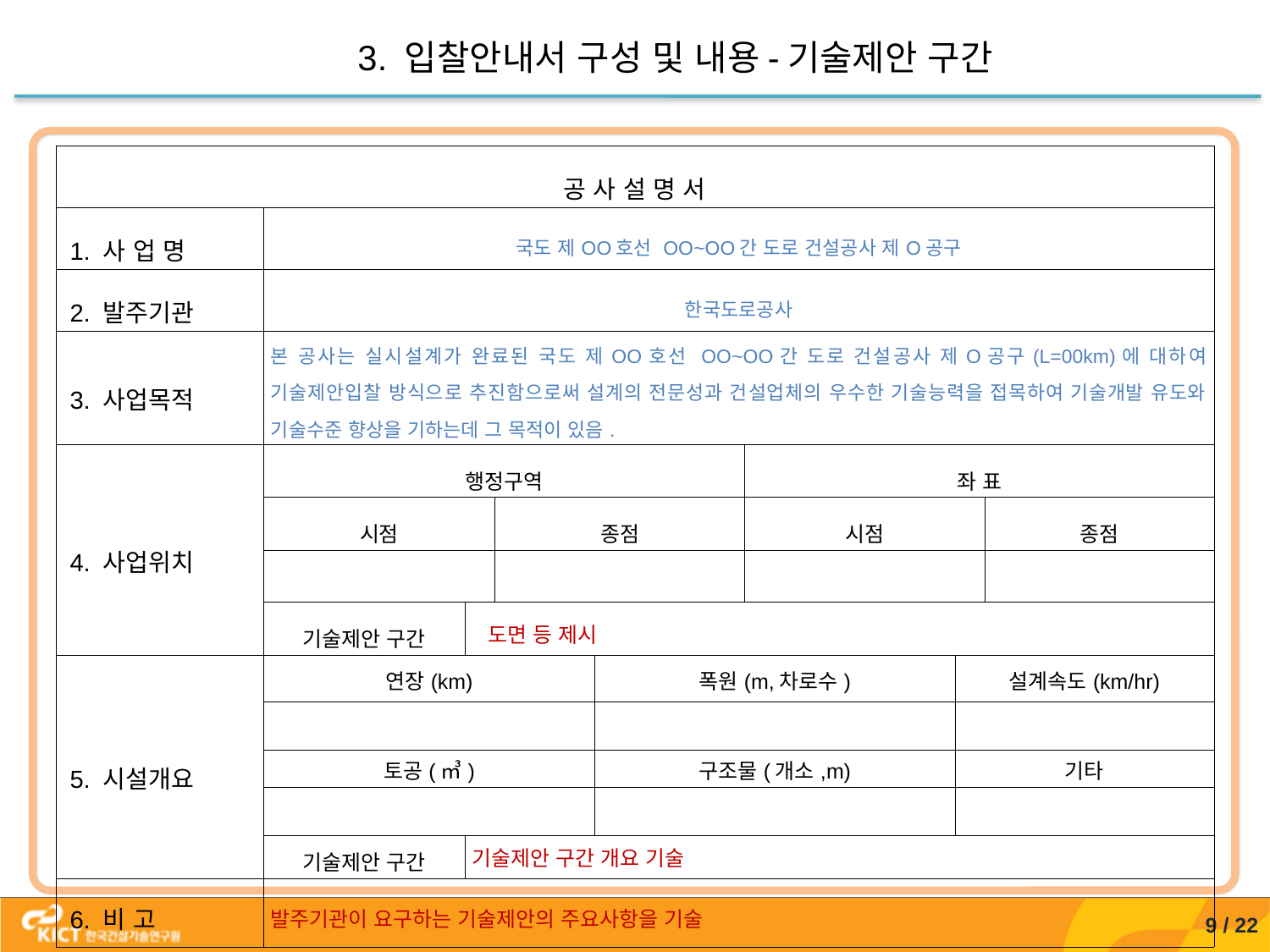

3. 입찰안내서 구성 및 내용-기술제안 구간

| 공 사 설 명 서 |  |  |  |  |  |  |  |
| --- | --- | --- | --- | --- | --- | --- | --- |
| 1. 사 업 명 | 국도 제OO호선 OO~OO간 도로 건설공사 제O공구 |  |  |  |  |  |  |
| 2. 발주기관 | 한국도로공사 |  |  |  |  |  |  |
| 3. 사업목적 | 본 공사는 실시설계가 완료된 국도 제OO호선 OO~OO간 도로 건설공사 제O공구(L=00km)에 대하여 기술제안입찰 방식으로 추진함으로써 설계의 전문성과 건설업체의 우수한 기술능력을 접목하여 기술개발 유도와 기술수준 향상을 기하는데 그 목적이 있음. |  |  |  |  |  |  |
| 4. 사업위치 | 행정구역 |  |  |  | 좌 표 |  |  |
|  | 시점 |  | 종점 |  | 시점 |  | 종점 |
|  |  |  |  |  |  |  |  |
|  | 기술제안 구간 | 도면 등 제시 |  |  |  |  |  |
| 5. 시설개요 | 연장(km) |  |  | 폭원(m,차로수) |  | 설계속도(km/hr) |  |
|  |  |  |  |  |  |  |  |
|  | 토공(㎥) |  |  | 구조물(개소,m) |  | 기타 |  |
|  |  |  |  |  |  |  |  |
|  | 기술제안 구간 | 기술제안 구간 개요 기술 |  |  |  |  |  |
| 6. 비 고 | 발주기관이 요구하는 기술제안의 주요사항을 기술 |  |  |  |  |  |  |
9 / 22